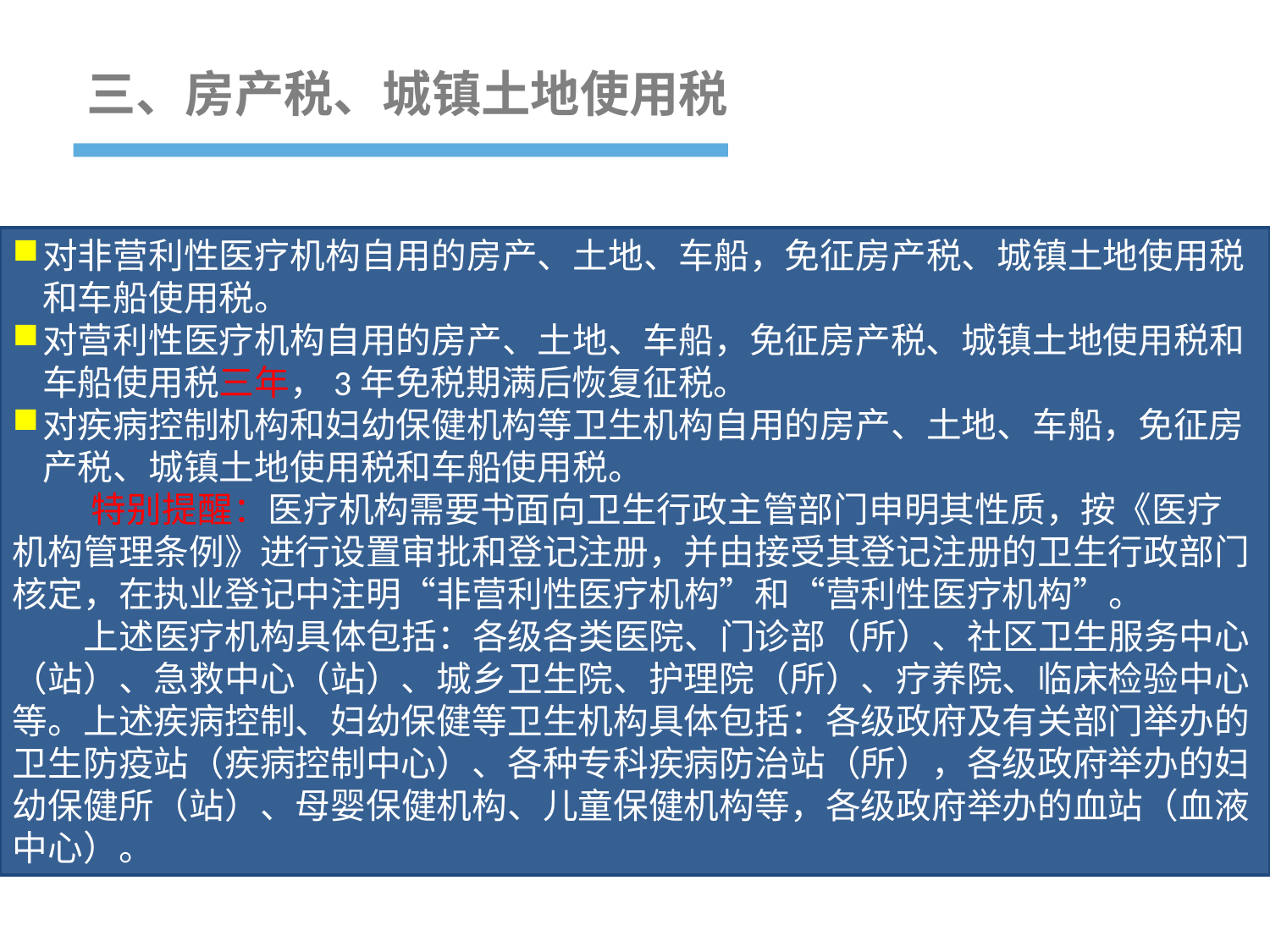

三、房产税、城镇土地使用税
对非营利性医疗机构自用的房产、土地、车船，免征房产税、城镇土地使用税和车船使用税。
对营利性医疗机构自用的房产、土地、车船，免征房产税、城镇土地使用税和车船使用税三年，3年免税期满后恢复征税。
对疾病控制机构和妇幼保健机构等卫生机构自用的房产、土地、车船，免征房产税、城镇土地使用税和车船使用税。
         特别提醒：医疗机构需要书面向卫生行政主管部门申明其性质，按《医疗机构管理条例》进行设置审批和登记注册，并由接受其登记注册的卫生行政部门核定，在执业登记中注明“非营利性医疗机构”和“营利性医疗机构”。
        上述医疗机构具体包括：各级各类医院、门诊部（所）、社区卫生服务中心（站）、急救中心（站）、城乡卫生院、护理院（所）、疗养院、临床检验中心等。上述疾病控制、妇幼保健等卫生机构具体包括：各级政府及有关部门举办的卫生防疫站（疾病控制中心）、各种专科疾病防治站（所），各级政府举办的妇幼保健所（站）、母婴保健机构、儿童保健机构等，各级政府举办的血站（血液中心）。